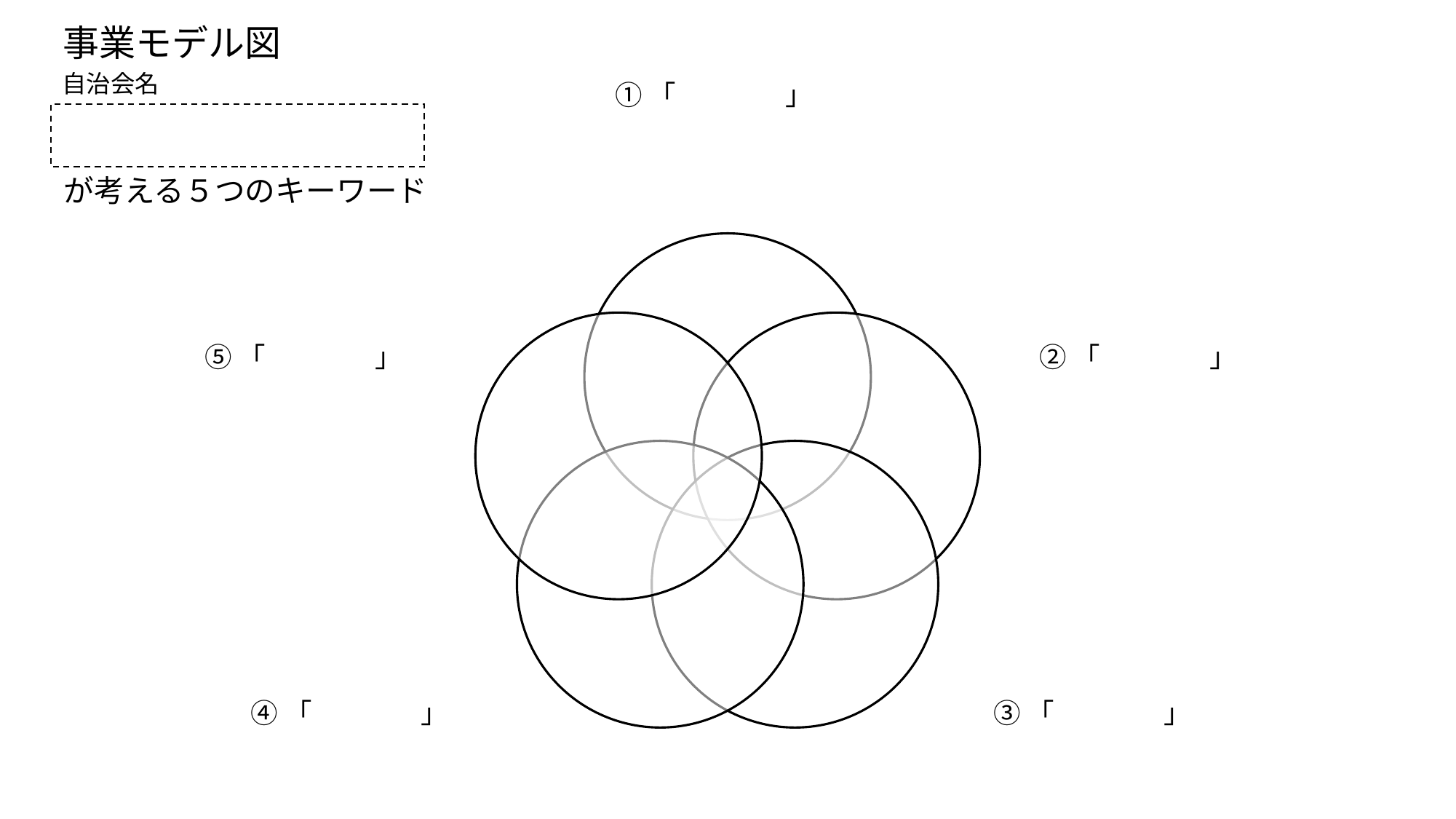

①「　　　　」
②「　　　　」
③「　　　　」
④「　　　　」
⑤「　　　　」
事業モデル図
自治会名

が考える５つのキーワード